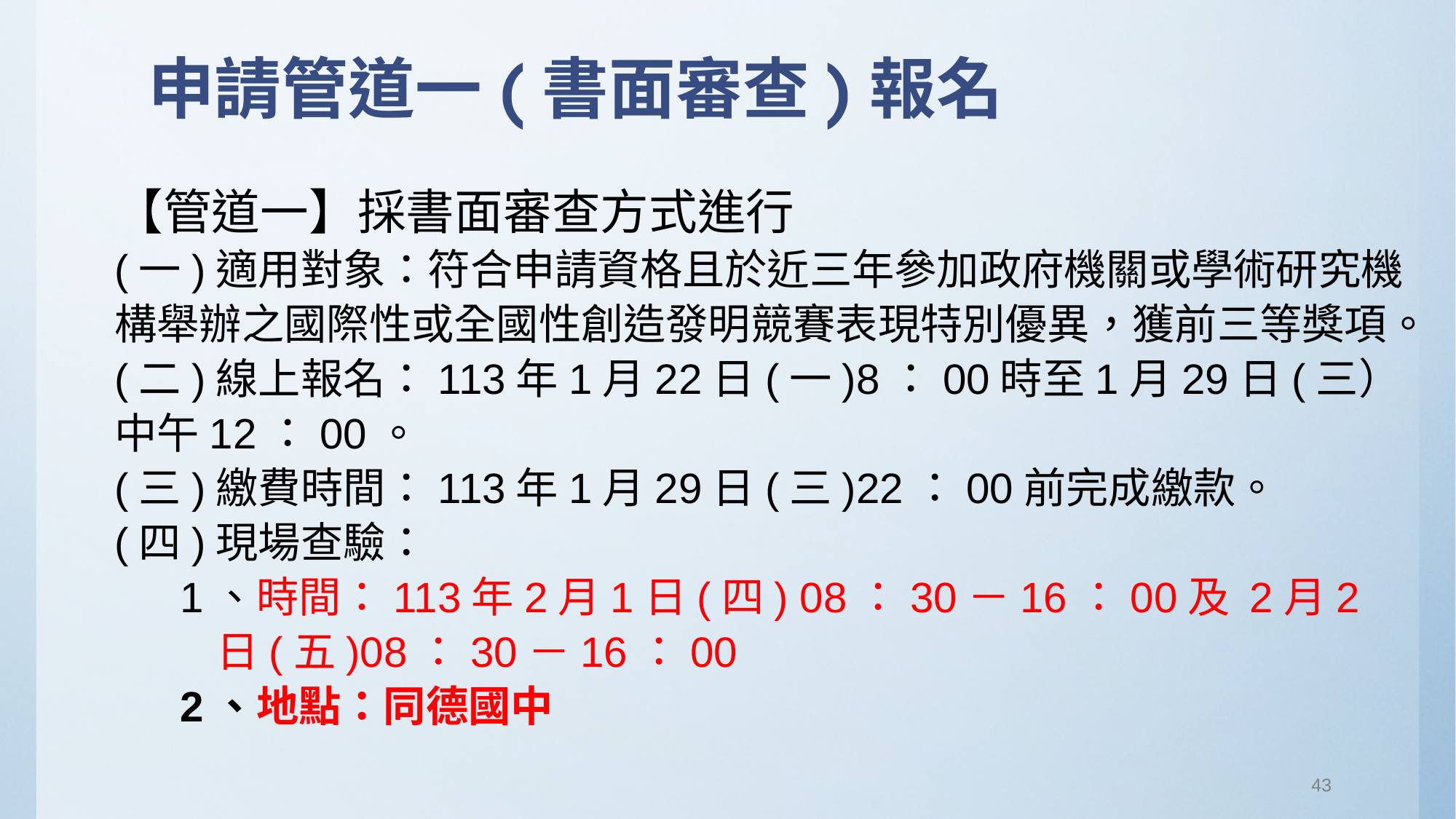

# 申請管道一(書面審查)報名
【管道一】採書面審查方式進行
(一)適用對象：符合申請資格且於近三年參加政府機關或學術研究機構舉辦之國際性或全國性創造發明競賽表現特別優異，獲前三等獎項。
(二)線上報名：113年1月22日(一)8：00時至1月29日(三）中午12：00。
(三)繳費時間：113年1月29日(三)22：00前完成繳款。
(四)現場查驗：
1、時間：113年2月1日(四) 08：30－16：00及 2月2日(五)08：30－16：00
2、地點：同德國中
43